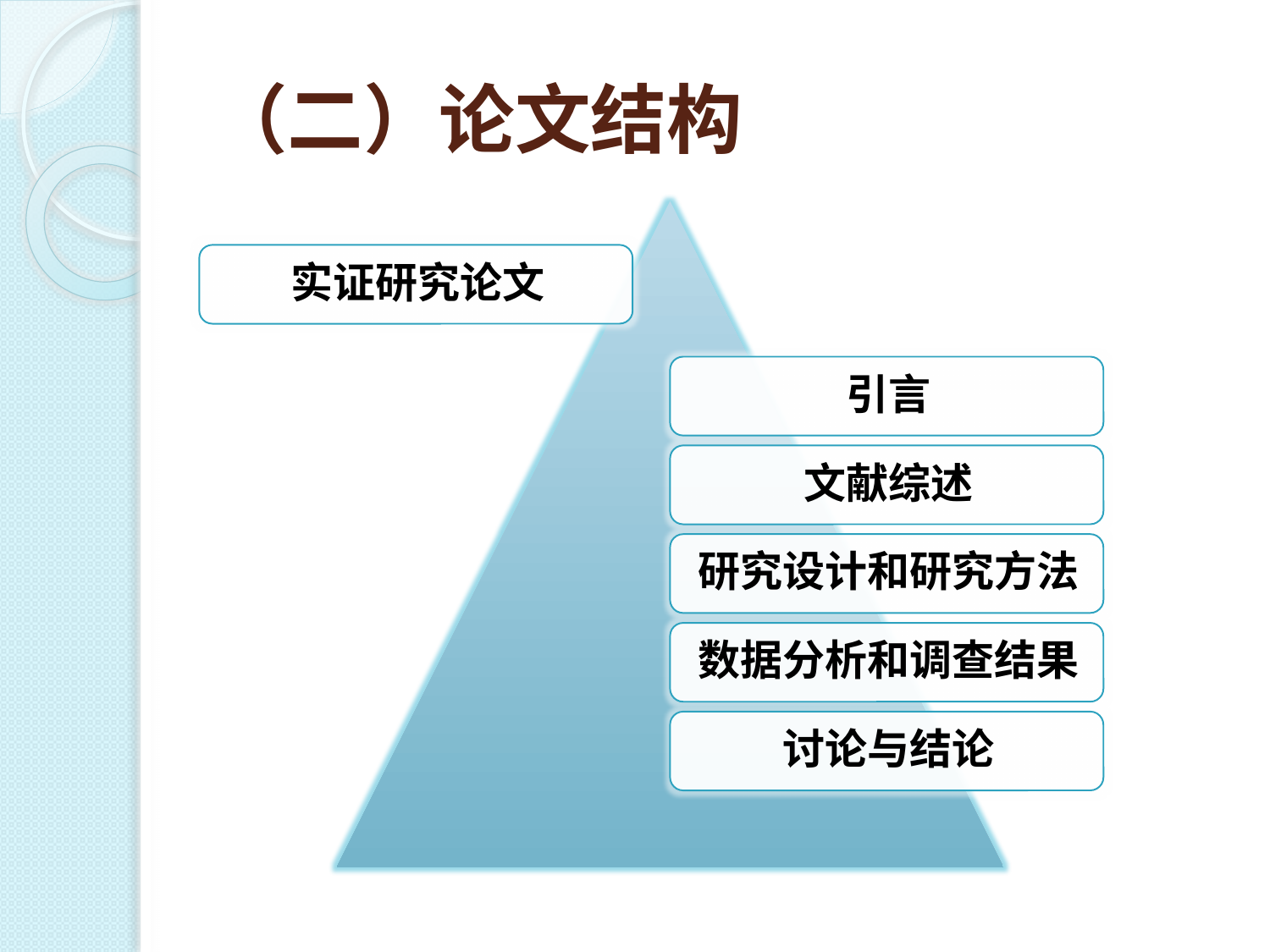

# （二）论文结构
实证研究论文
引言
文献综述
研究设计和研究方法
数据分析和调查结果
讨论与结论